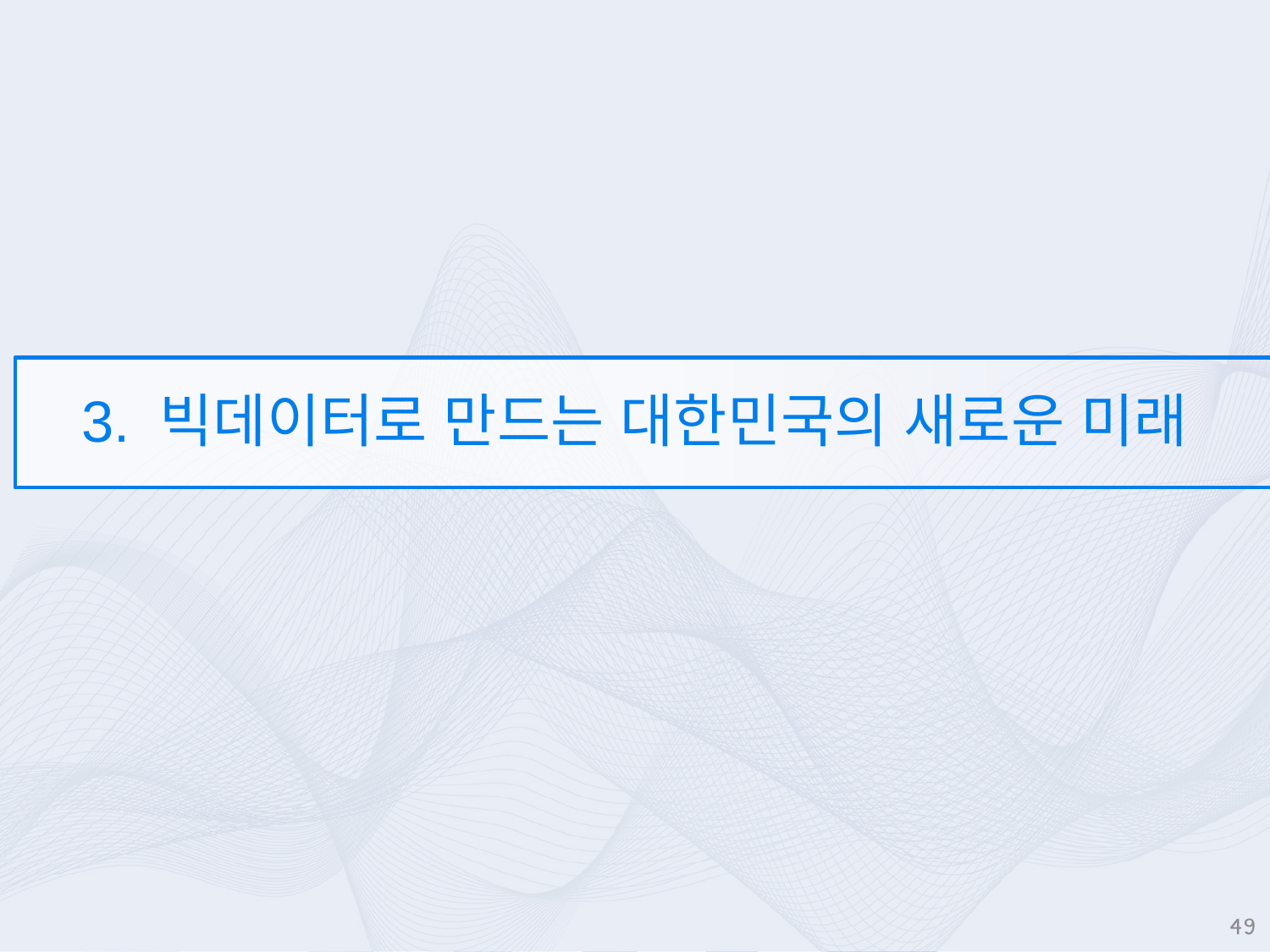

3. 빅데이터로 만드는 대한민국의 새로운 미래
49